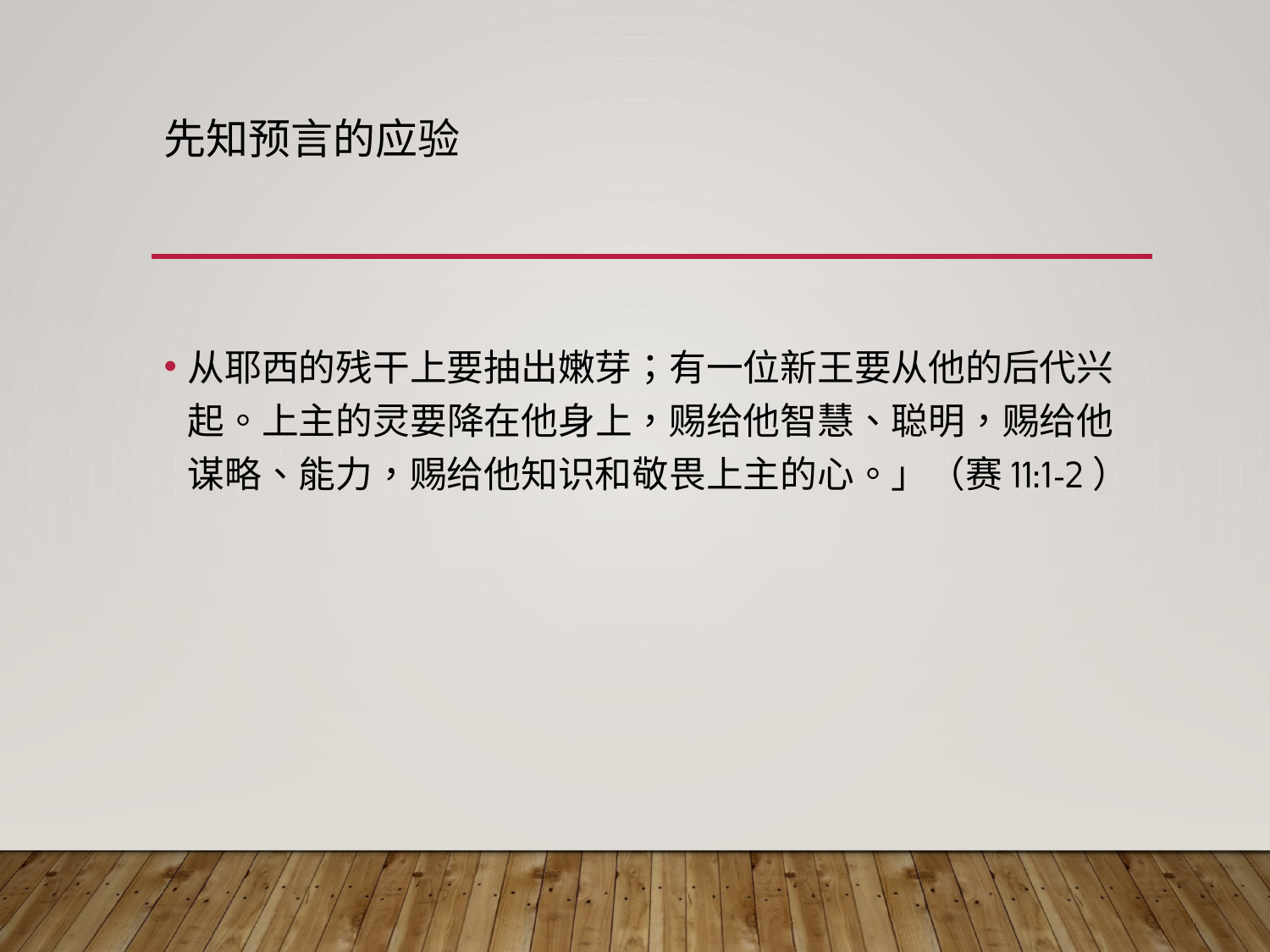

# 先知预言的应验
从耶西的残干上要抽出嫩芽；有一位新王要从他的后代兴起。上主的灵要降在他身上，赐给他智慧、聪明，赐给他谋略、能力，赐给他知识和敬畏上主的心。」（赛11:1-2）